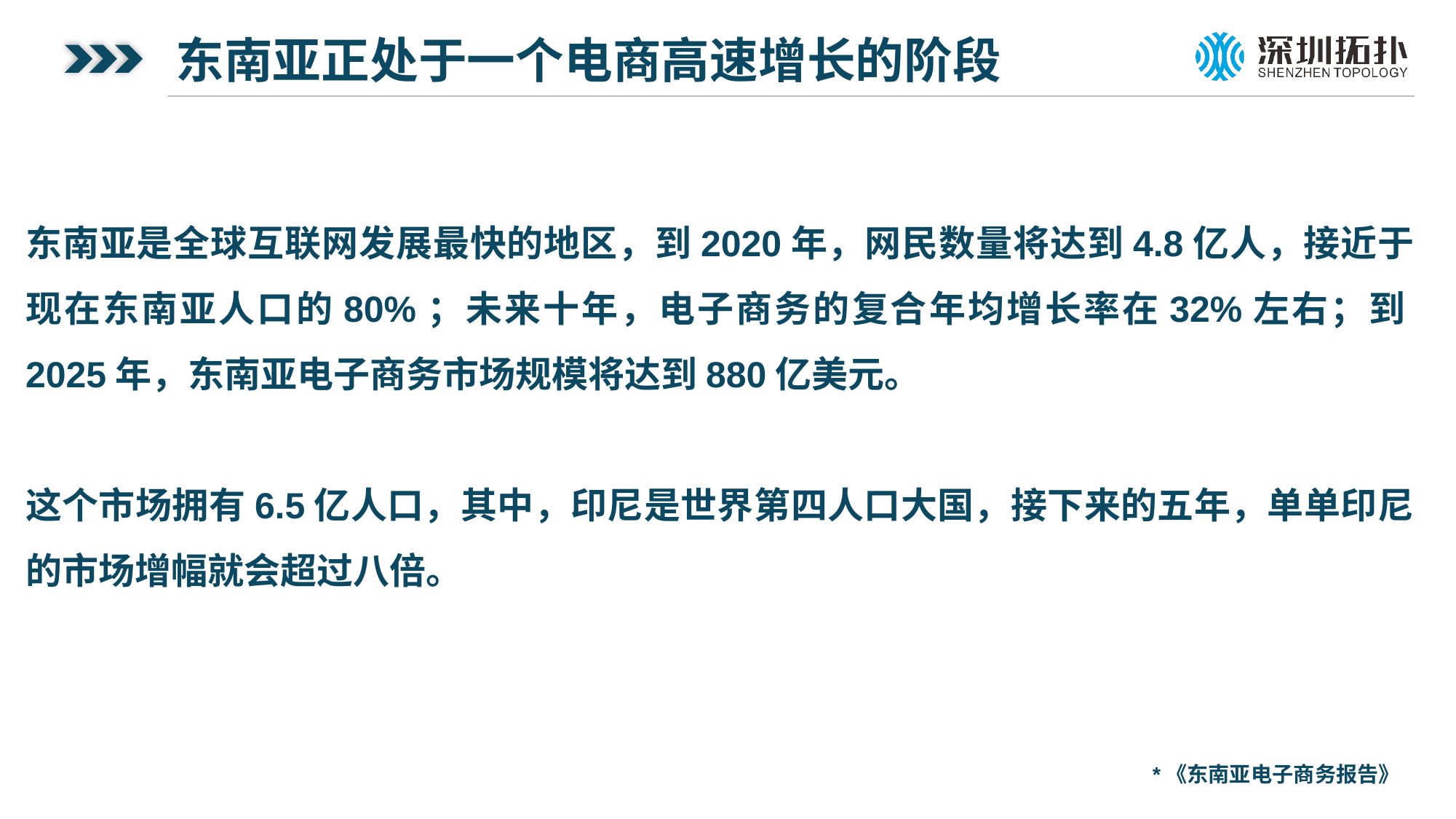

东南亚正处于一个电商高速增长的阶段

东南亚是全球互联网发展最快的地区，到2020年，网民数量将达到4.8亿人，接近于现在东南亚人口的80%；未来十年，电子商务的复合年均增长率在32%左右；到2025年，东南亚电子商务市场规模将达到880亿美元。

这个市场拥有6.5亿人口，其中，印尼是世界第四人口大国，接下来的五年，单单印尼的市场增幅就会超过八倍。

*《东南亚电子商务报告》